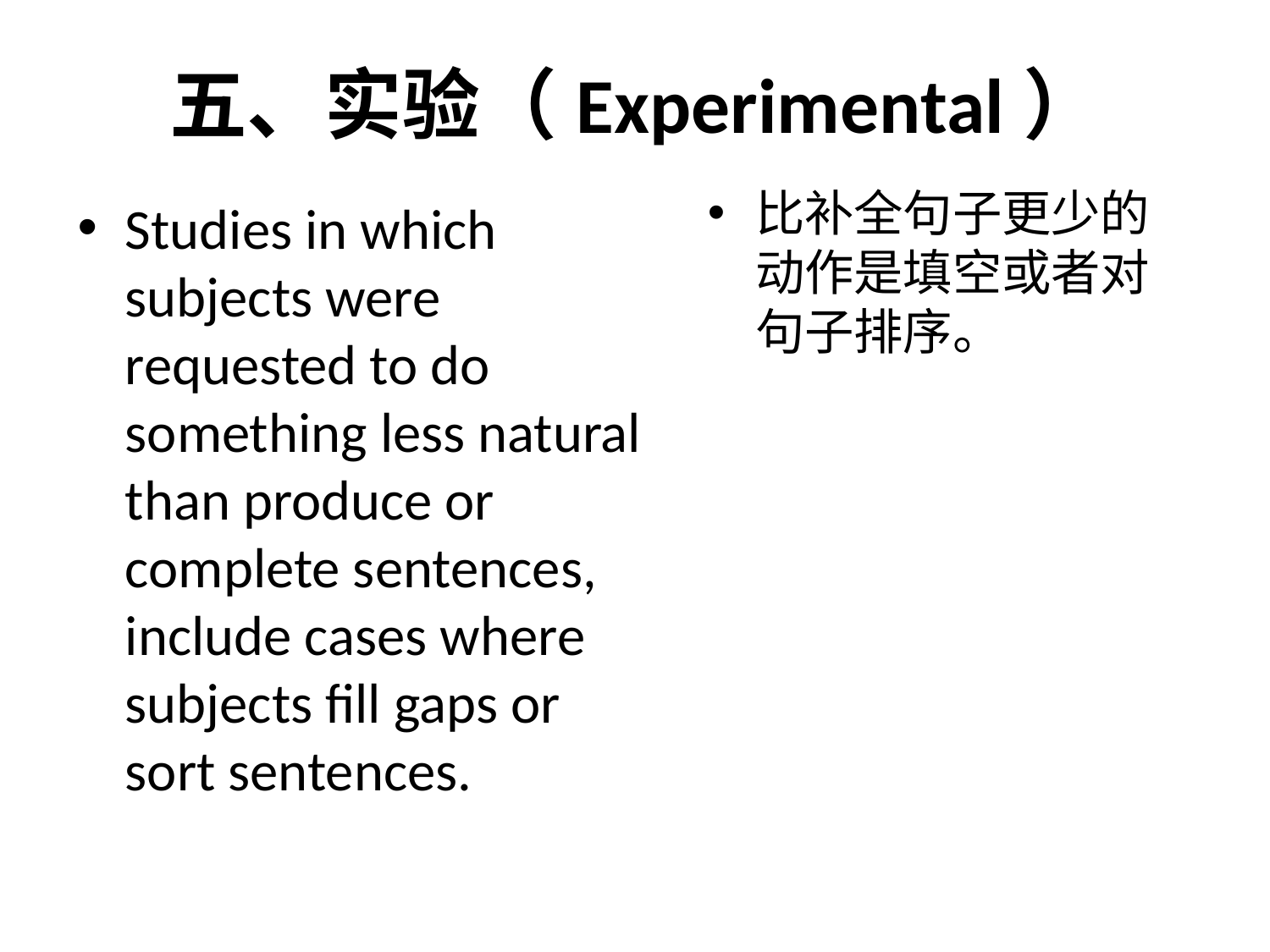

# 五、实验（Experimental）
比补全句子更少的动作是填空或者对句子排序。
Studies in which subjects were requested to do something less natural than produce or complete sentences, include cases where subjects fill gaps or sort sentences.